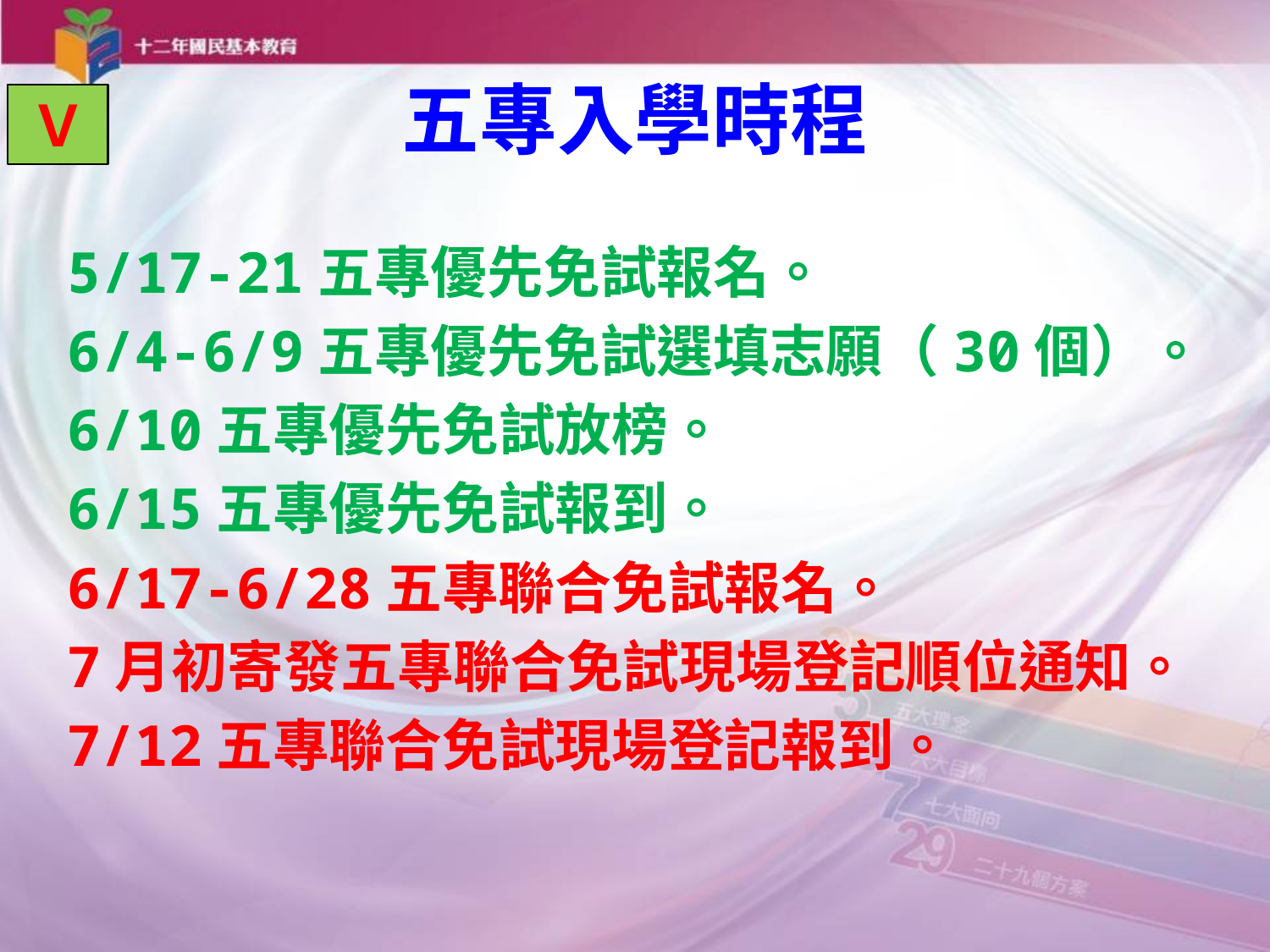

# 五專入學時程
Ｖ
5/17-21五專優先免試報名。
6/4-6/9五專優先免試選填志願（30個）。
6/10五專優先免試放榜。
6/15五專優先免試報到。
6/17-6/28五專聯合免試報名。
7月初寄發五專聯合免試現場登記順位通知。
7/12五專聯合免試現場登記報到。